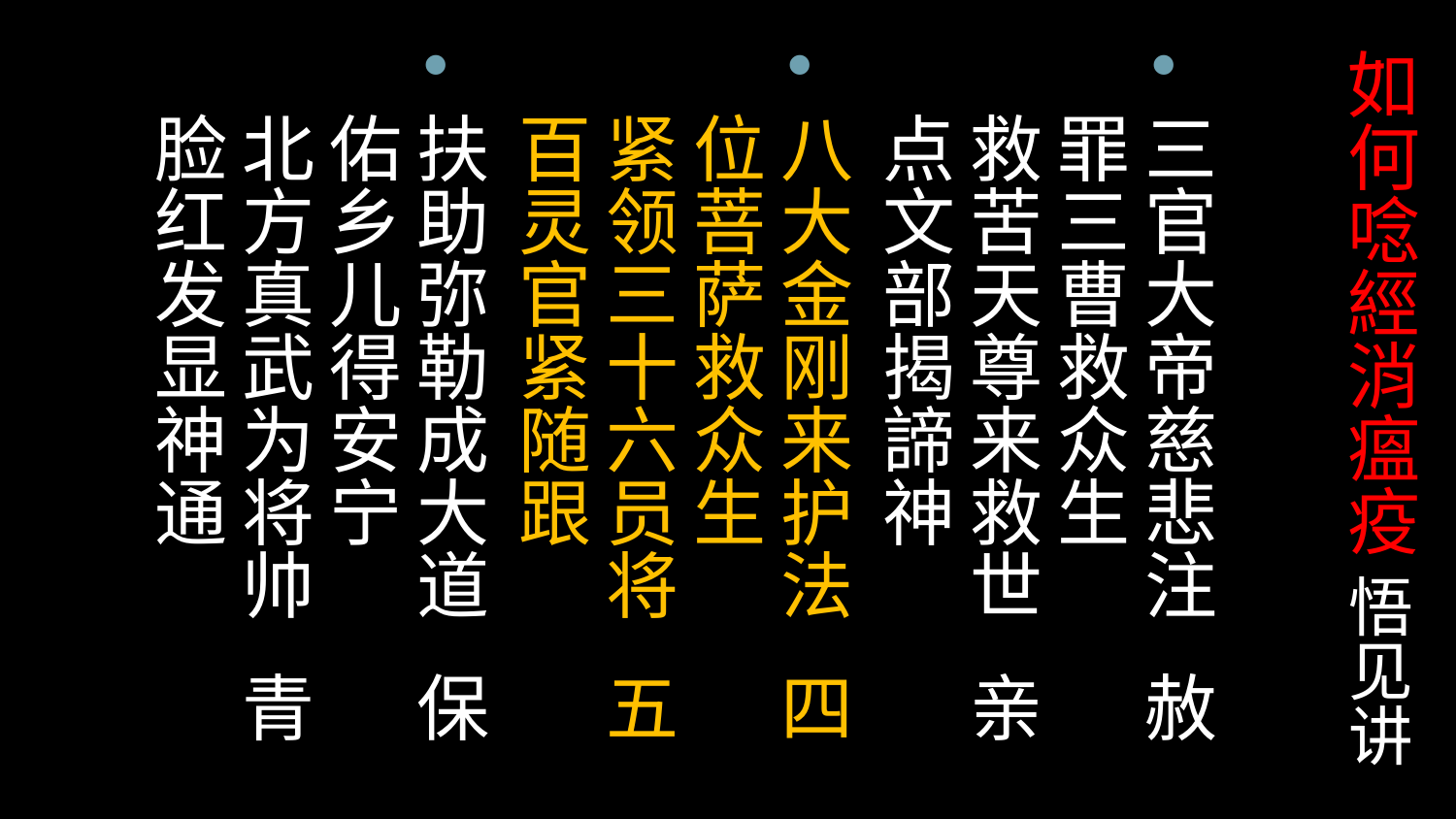

# 如何唸經消瘟疫 悟见讲
三官大帝慈悲注   赦罪三曹救众生
救苦天尊来救世   亲点文部揭諦神
八大金刚来护法   四位菩萨救众生
紧领三十六员将   五百灵官紧随跟
扶助弥勒成大道   保佑乡儿得安宁
北方真武为将帅   青脸红发显神通